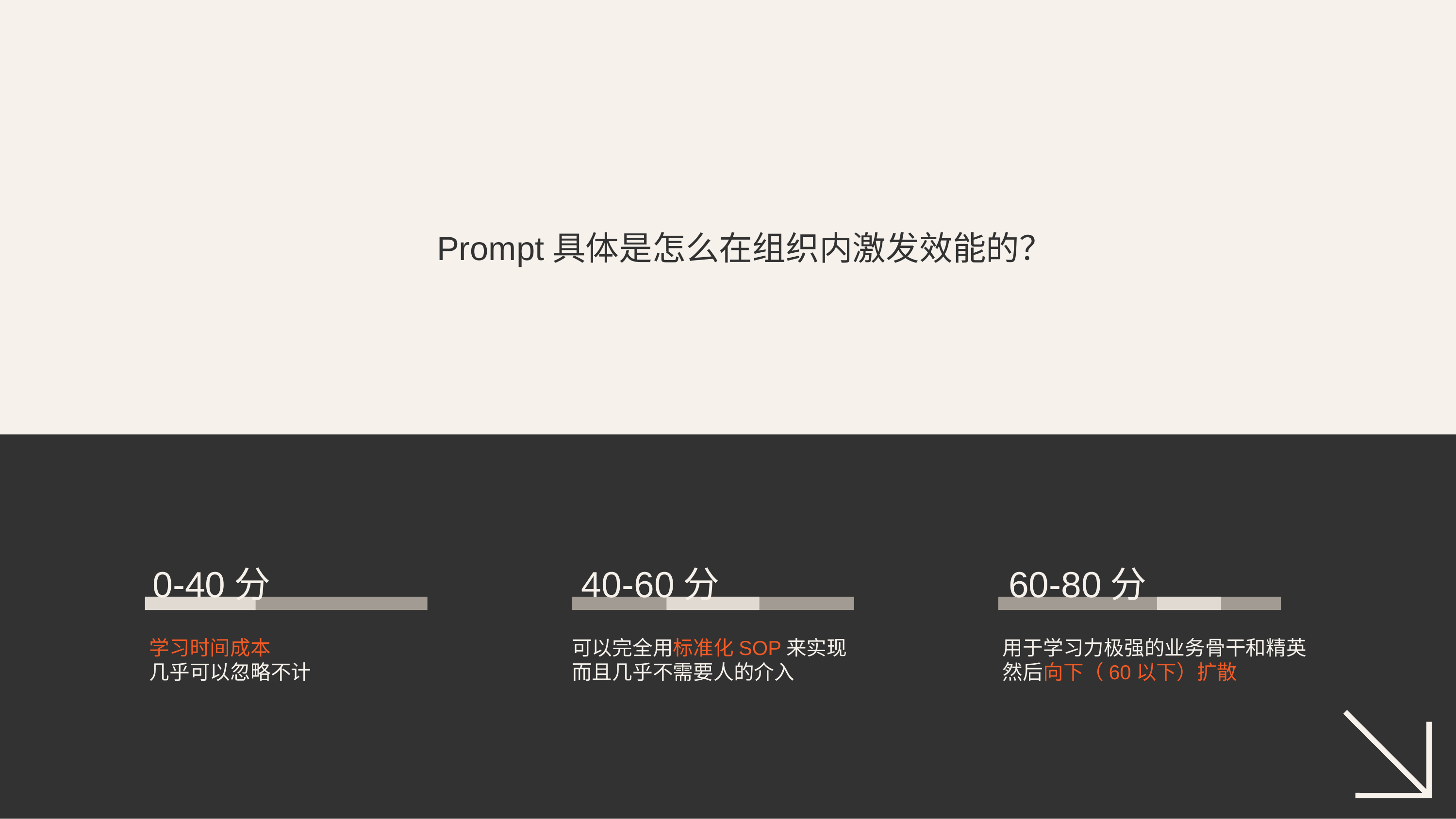

是AI在组织内落地的第一把钥匙

是萃取业务精英方法论的有效工具
Prompt具体是怎么在组织内激发效能的？

是绝对碾压式的员工培训利器
Prompt 自学效果为什么不好？
 显性：了解大模型

 隐性：了解自己
0-40分

学习时间成本
几乎可以忽略不计
40-60分

可以完全用标准化SOP来实现
而且几乎不需要人的介入
60-80分

用于学习力极强的业务骨干和精英
然后向下（60以下）扩散